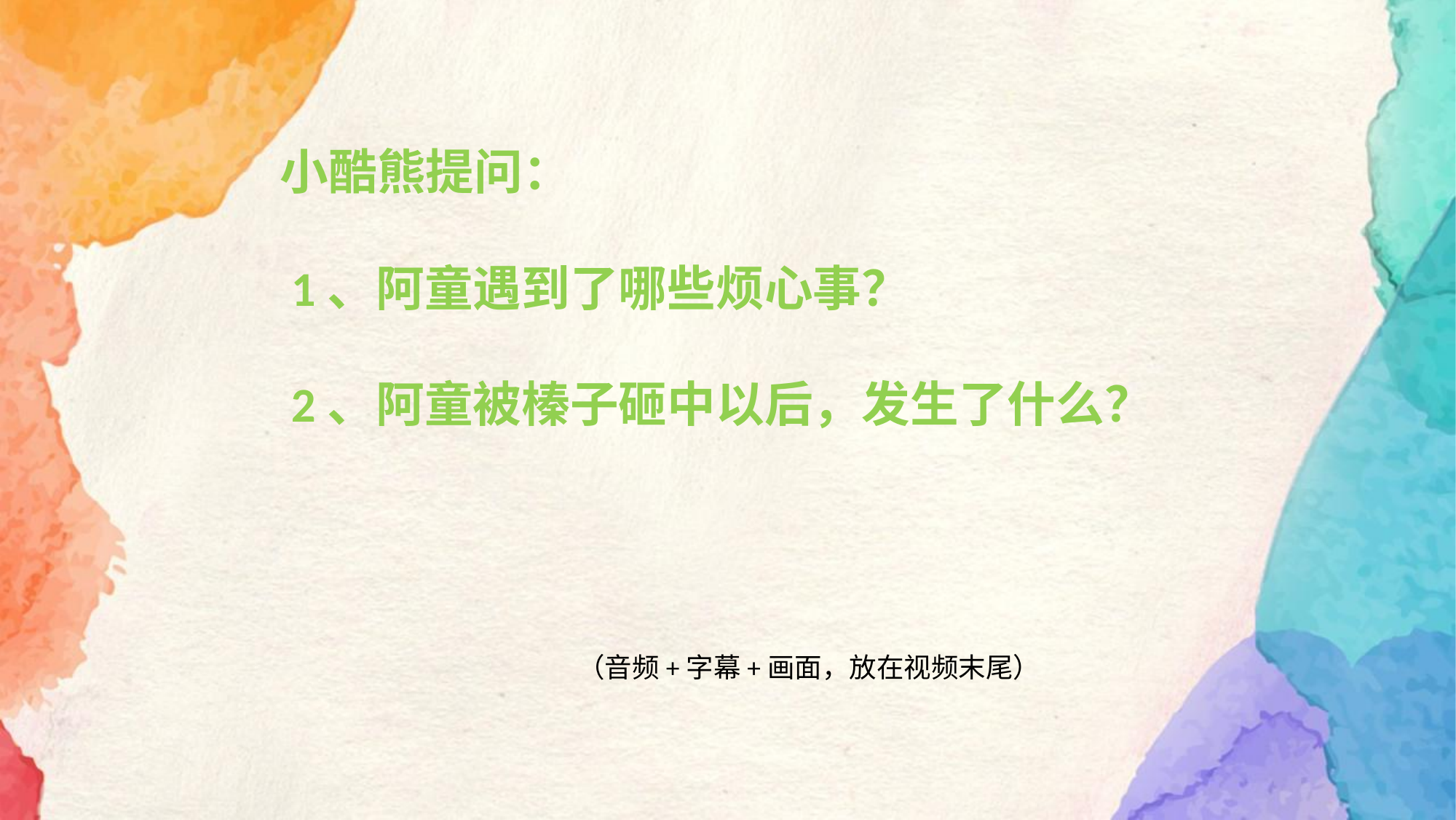

小酷熊提问：

 1、阿童遇到了哪些烦心事？

 2、阿童被榛子砸中以后，发生了什么？
（音频+字幕+画面，放在视频末尾）